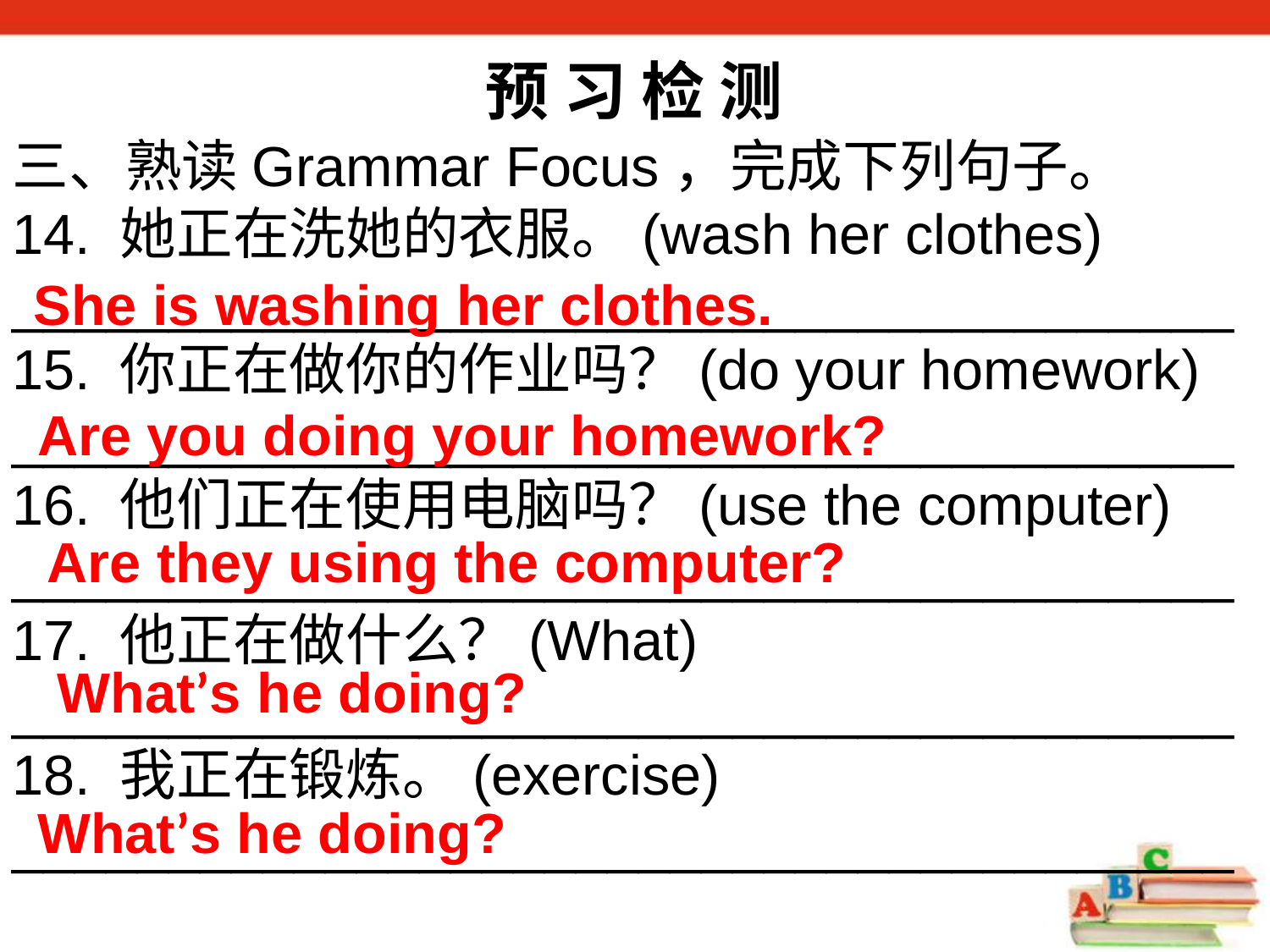

预 习 检 测
三、熟读Grammar Focus，完成下列句子。
14. 她正在洗她的衣服。(wash her clothes)
_______________________________________
15. 你正在做你的作业吗？(do your homework)
_______________________________________
16. 他们正在使用电脑吗？(use the computer)  _______________________________________
17. 他正在做什么？(What)  _______________________________________18. 我正在锻炼。(exercise)
_______________________________________
She is washing her clothes.
Are you doing your homework?
Are they using the computer?
What’s he doing?
What’s he doing?